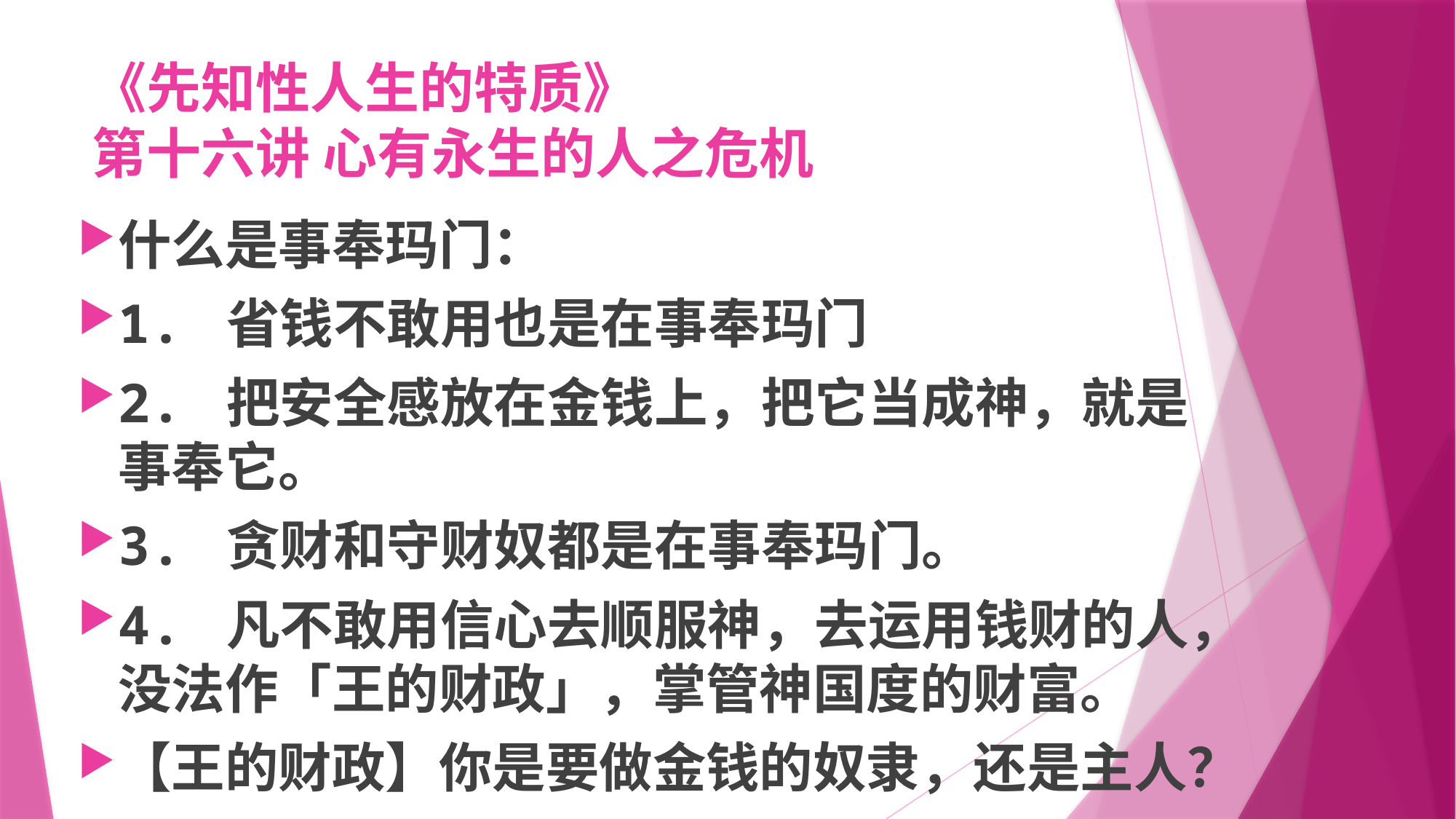

# 《先知性人生的特质》 第十六讲 心有永生的人之危机
什么是事奉玛门：
1. 省钱不敢用也是在事奉玛门
2. 把安全感放在金钱上，把它当成神，就是事奉它。
3. 贪财和守财奴都是在事奉玛门。
4. 凡不敢用信心去顺服神，去运用钱财的人，没法作「王的财政」，掌管神国度的财富。
【王的财政】你是要做金钱的奴隶，还是主人？